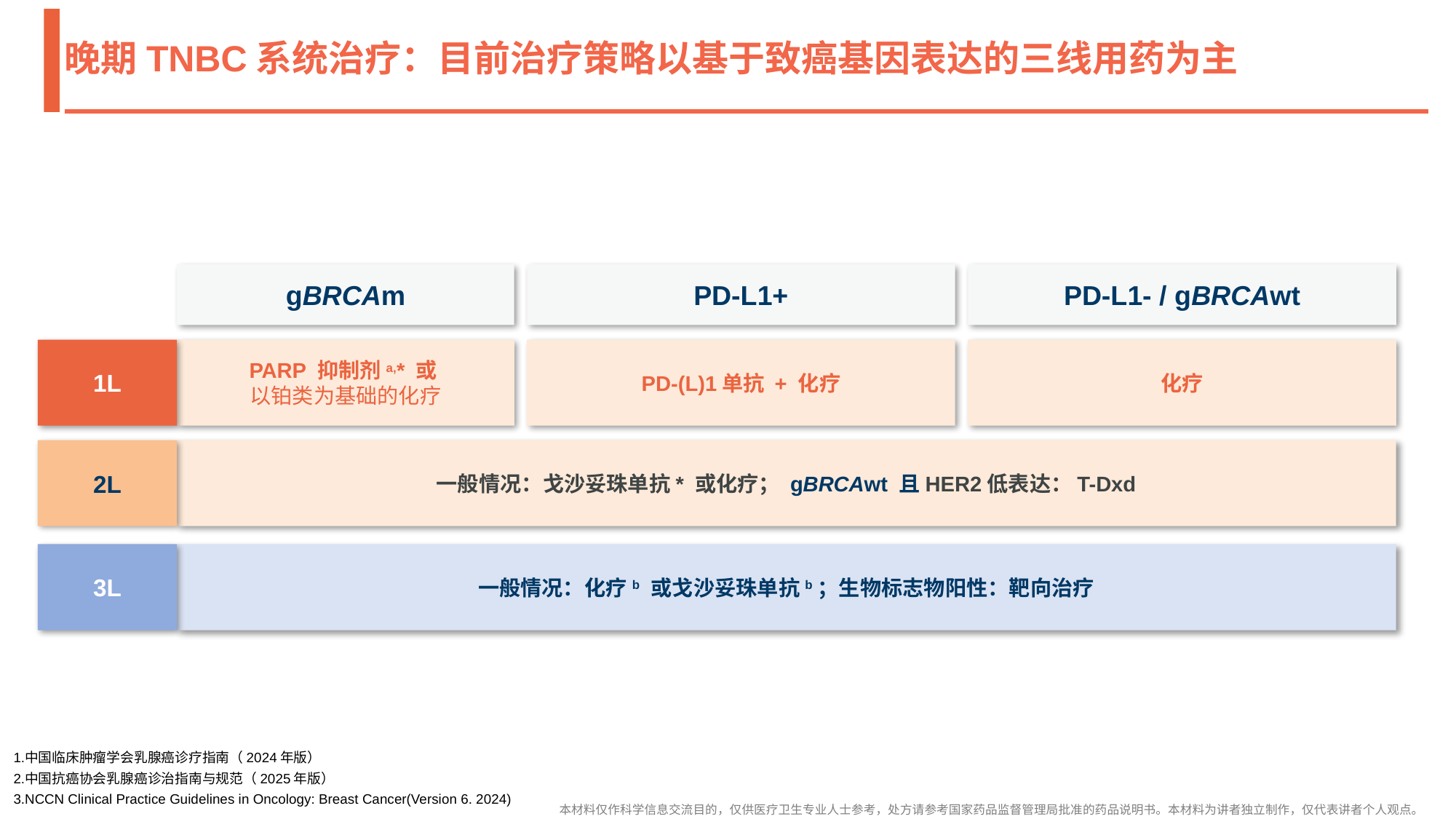

# 晚期TNBC系统治疗：目前治疗策略以基于致癌基因表达的三线用药为主
gBRCAm
PD-L1+
PD-L1- / gBRCAwt
1L
PARP 抑制剂a,* 或
以铂类为基础的化疗
PD-(L)1单抗 + 化疗
化疗
2L
一般情况：戈沙妥珠单抗* 或化疗； gBRCAwt 且HER2低表达：T-Dxd
3L
一般情况：化疗b 或戈沙妥珠单抗b；生物标志物阳性：靶向治疗
中国临床肿瘤学会乳腺癌诊疗指南（2024年版）
中国抗癌协会乳腺癌诊治指南与规范（2025年版）
NCCN Clinical Practice Guidelines in Oncology: Breast Cancer(Version 6. 2024)